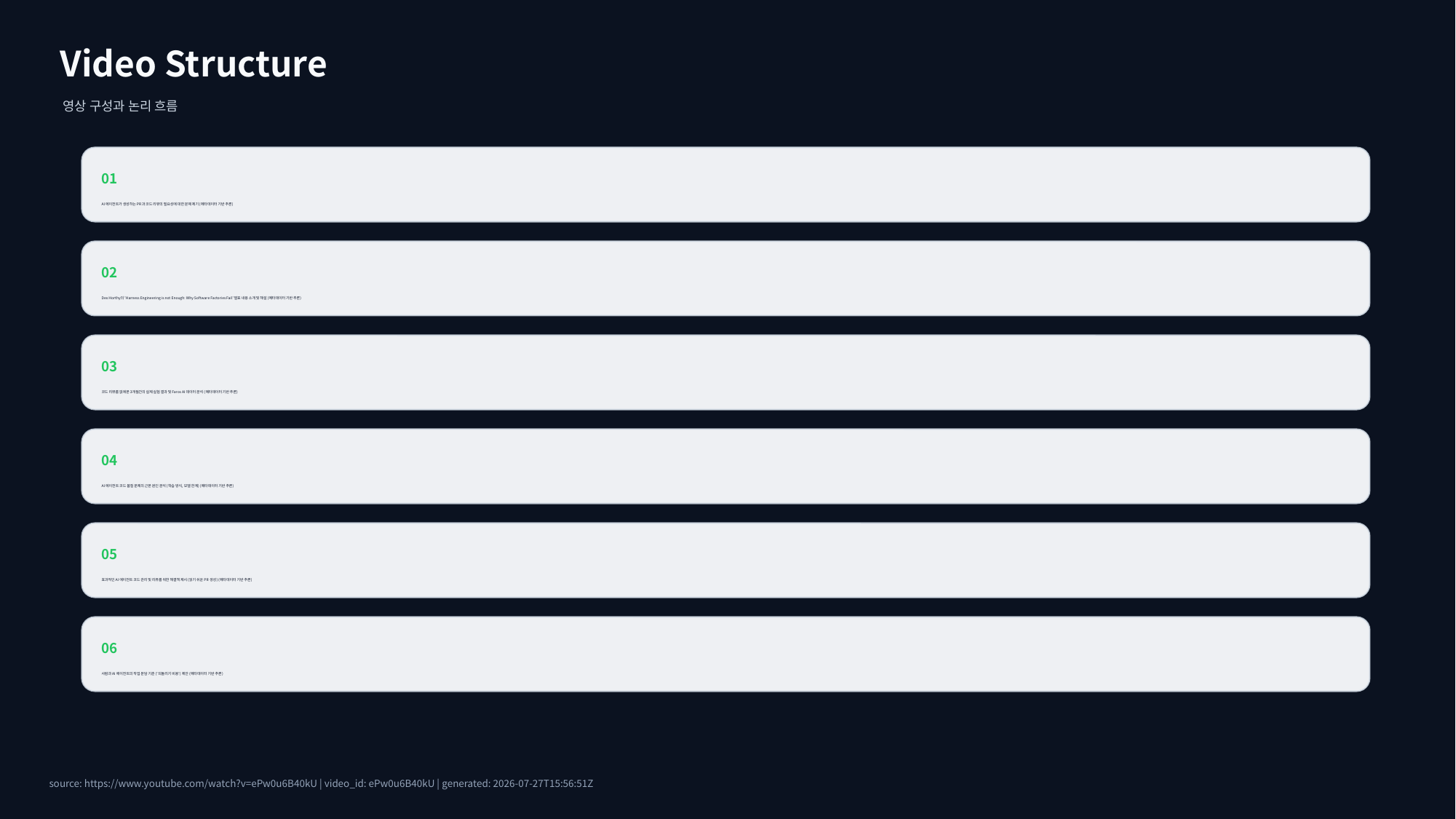

Video Structure
영상 구성과 논리 흐름

01
AI 에이전트가 생성하는 PR과 코드 리뷰의 필요성에 대한 문제 제기 (메타데이터 기반 추론)

02
Dex Horthy의 'Harness Engineering is not Enough: Why Software Factories Fail' 발표 내용 소개 및 해설 (메타데이터 기반 추론)

03
코드 리뷰를 없애본 3개월간의 실제 실험 결과 및 Faros AI 데이터 분석 (메타데이터 기반 추론)

04
AI 에이전트 코드 품질 문제의 근본 원인 분석 (학습 방식, 모델 한계) (메타데이터 기반 추론)

05
효과적인 AI 에이전트 코드 관리 및 리뷰를 위한 해결책 제시 (읽기 쉬운 PR 생성) (메타데이터 기반 추론)

06
사람과 AI 에이전트의 작업 분담 기준 ('되돌리기 비용') 제안 (메타데이터 기반 추론)
source: https://www.youtube.com/watch?v=ePw0u6B40kU | video_id: ePw0u6B40kU | generated: 2026-07-27T15:56:51Z